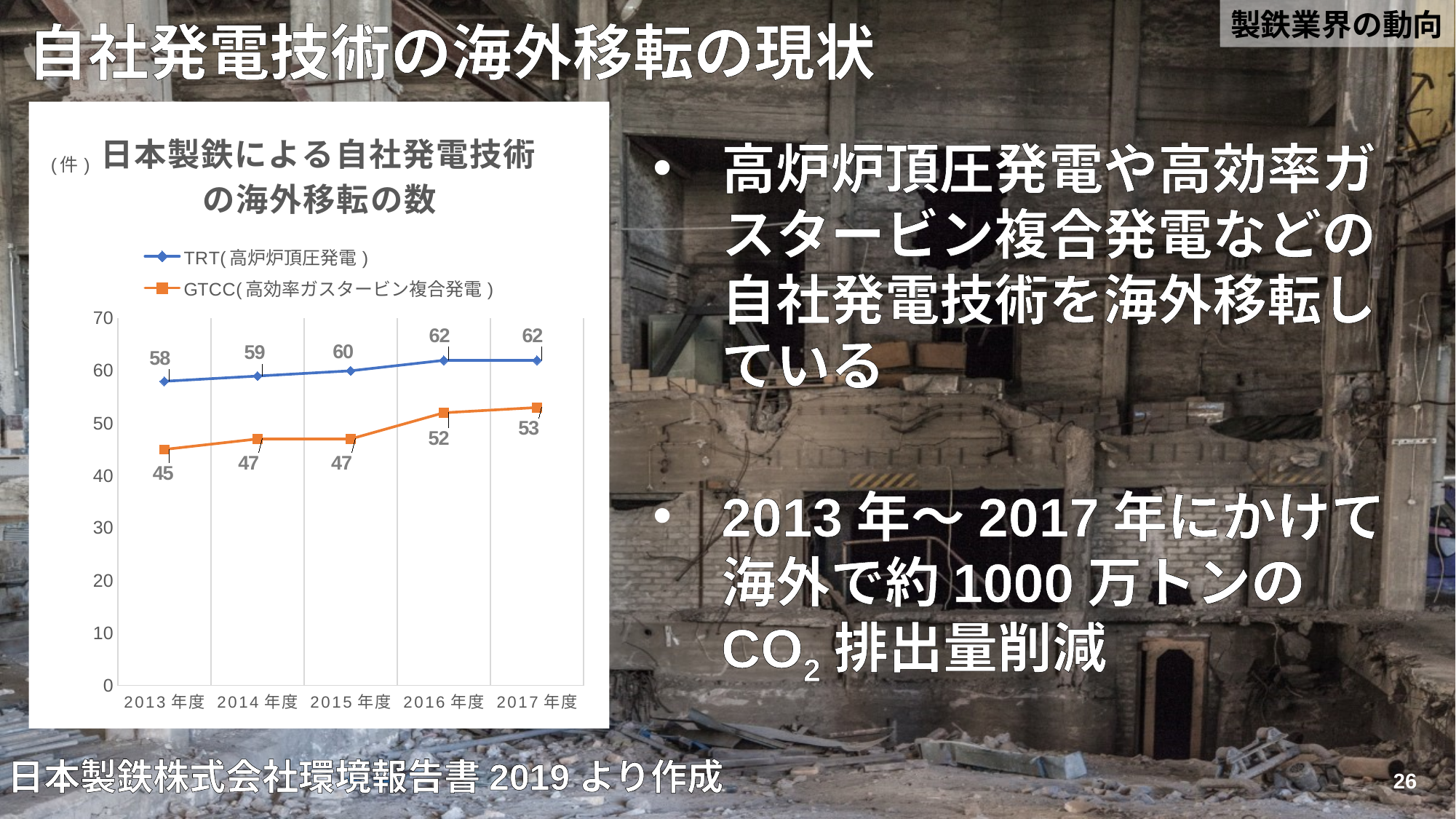

製鉄業界の動向
自社発電技術の海外移転の現状

### Chart: 日本製鉄による自社発電技術の海外移転の数

| Category | TRT(高炉炉頂圧発電)  | GTCC(高効率ガスタービン複合発電) |
|---|---|---|
| 2013年度 | 58.0 | 45.0 |
| 2014年度 | 59.0 | 47.0 |
| 2015年度 | 60.0 | 47.0 |
| 2016年度 | 62.0 | 52.0 |
| 2017年度 | 62.0 | 53.0 |
高炉炉頂圧発電や高効率ガスタービン複合発電などの自社発電技術を海外移転している

2013年～2017年にかけて
海外で約1000万トンのCO2排出量削減
日本製鉄株式会社環境報告書2019より作成
26